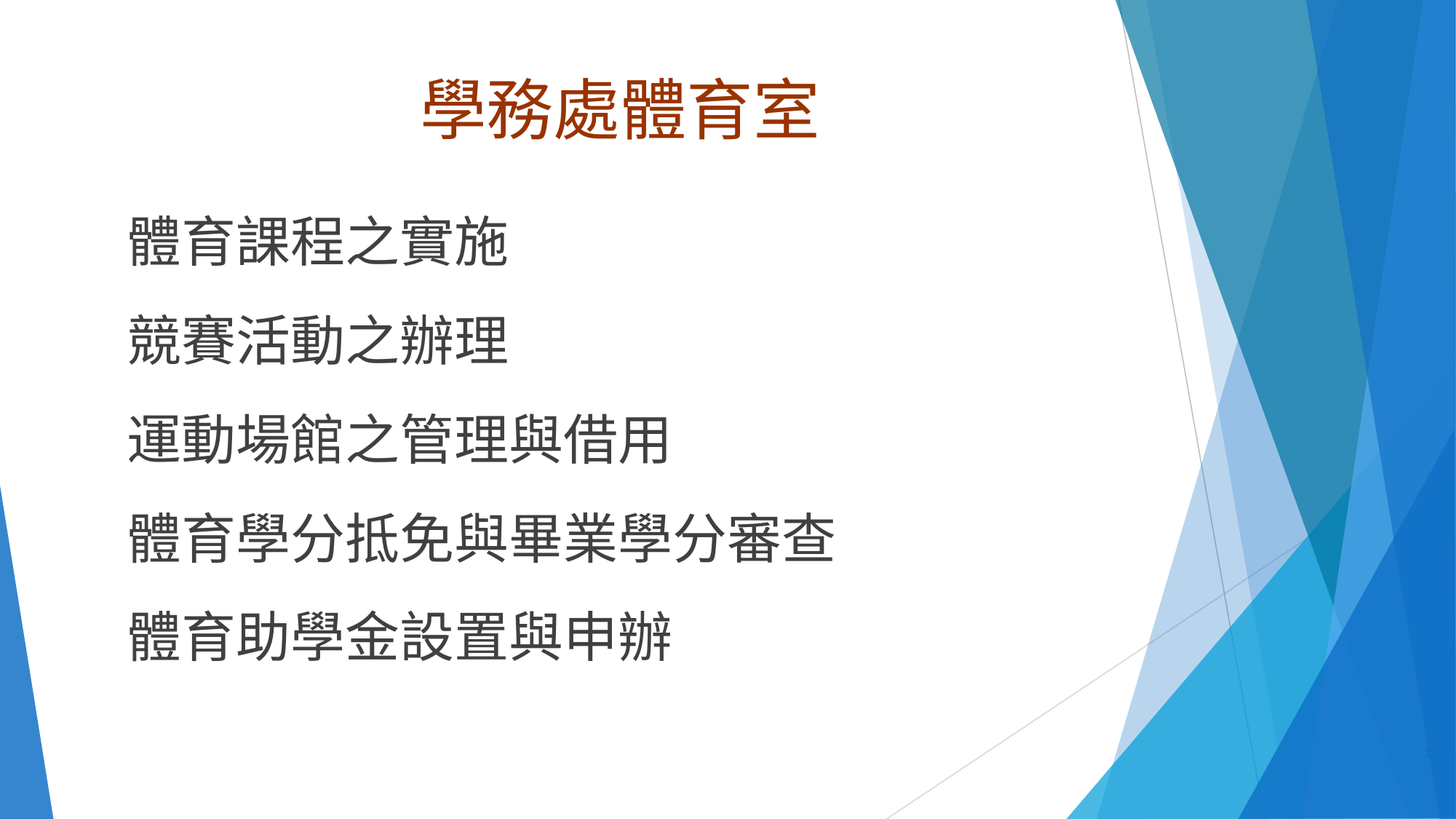

學務處體育室
體育課程之實施
競賽活動之辦理
運動場館之管理與借用
體育學分抵免與畢業學分審查
體育助學金設置與申辦
138